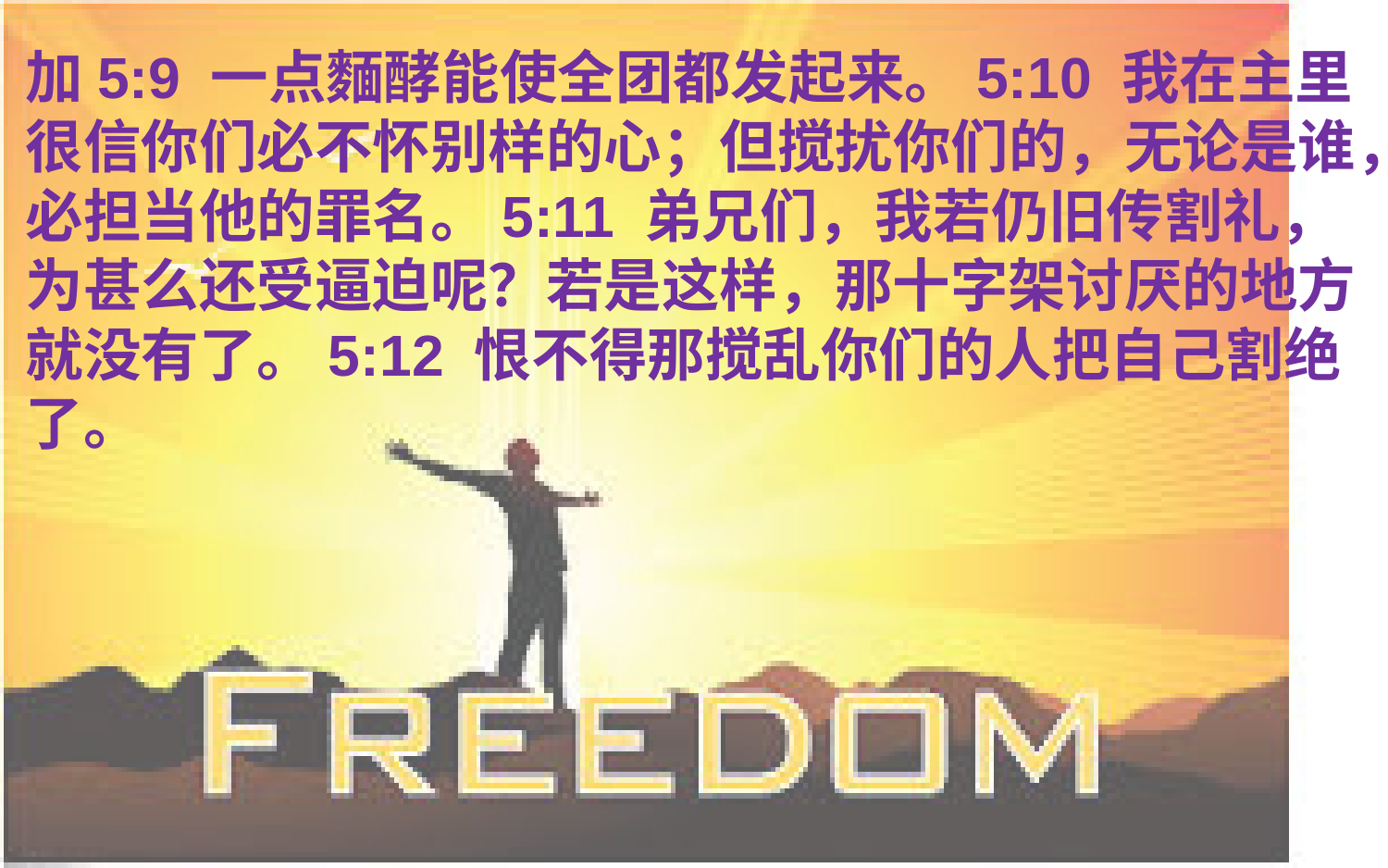

加5:9 一点麵酵能使全团都发起来。5:10 我在主里很信你们必不怀别样的心；但搅扰你们的，无论是谁，必担当他的罪名。5:11 弟兄们，我若仍旧传割礼，为甚么还受逼迫呢？若是这样，那十字架讨厌的地方就没有了。5:12 恨不得那搅乱你们的人把自己割绝了。